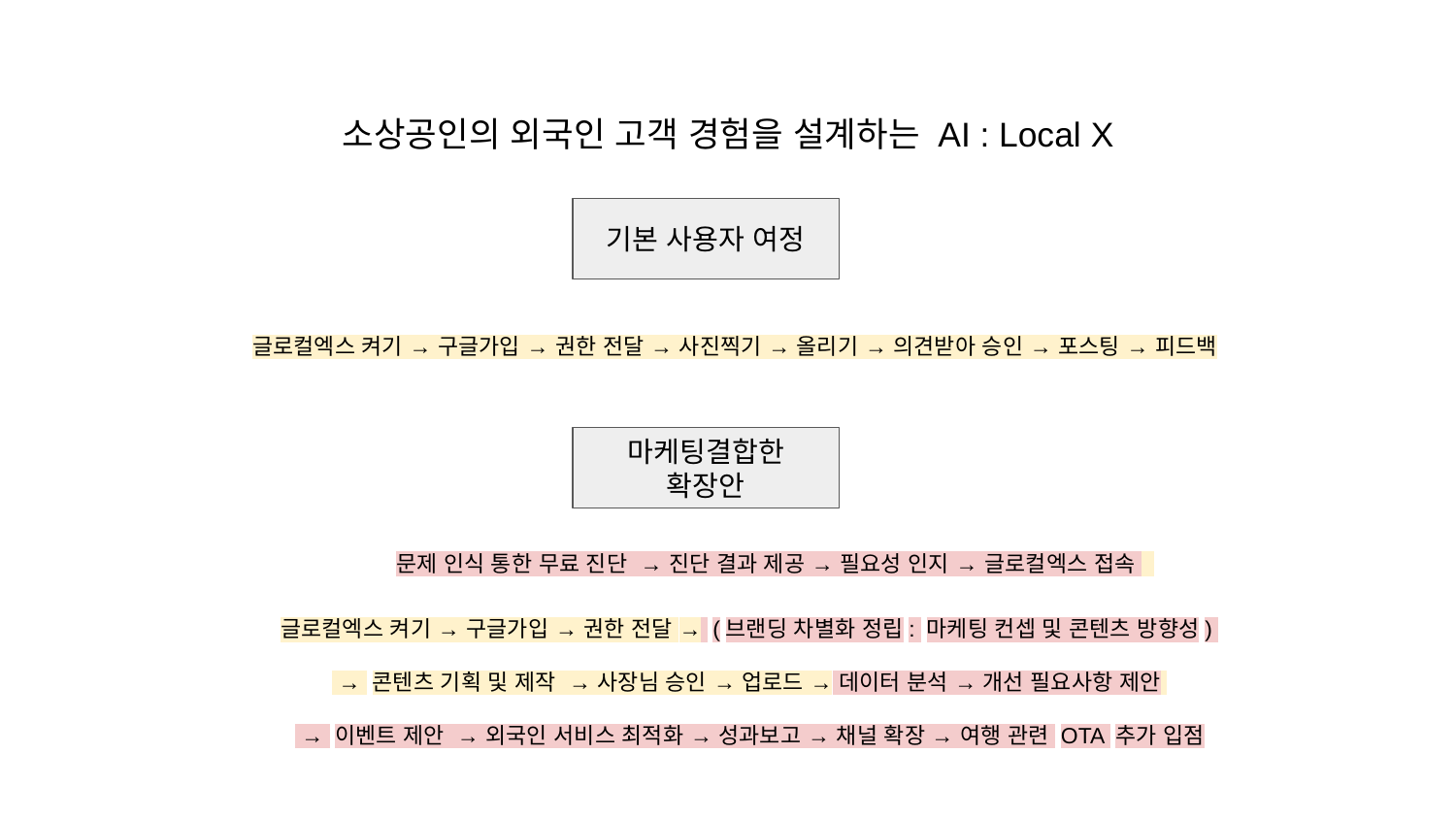

소상공인의 외국인 고객 경험을 설계하는 AI : Local X
기본 사용자 여정
글로컬엑스 켜기 → 구글가입 → 권한 전달 → 사진찍기 → 올리기 → 의견받아 승인 → 포스팅 → 피드백
마케팅결합한 확장안
문제 인식 통한 무료 진단  → 진단 결과 제공 → 필요성 인지 → 글로컬엑스 접속
글로컬엑스 켜기 → 구글가입 → 권한 전달 → (브랜딩 차별화 정립: 마케팅 컨셉 및 콘텐츠 방향성)
 → 콘텐츠 기획 및 제작  → 사장님 승인 → 업로드 → 데이터 분석 → 개선 필요사항 제안

 → 이벤트 제안  → 외국인 서비스 최적화 → 성과보고 → 채널 확장 → 여행 관련 OTA 추가 입점